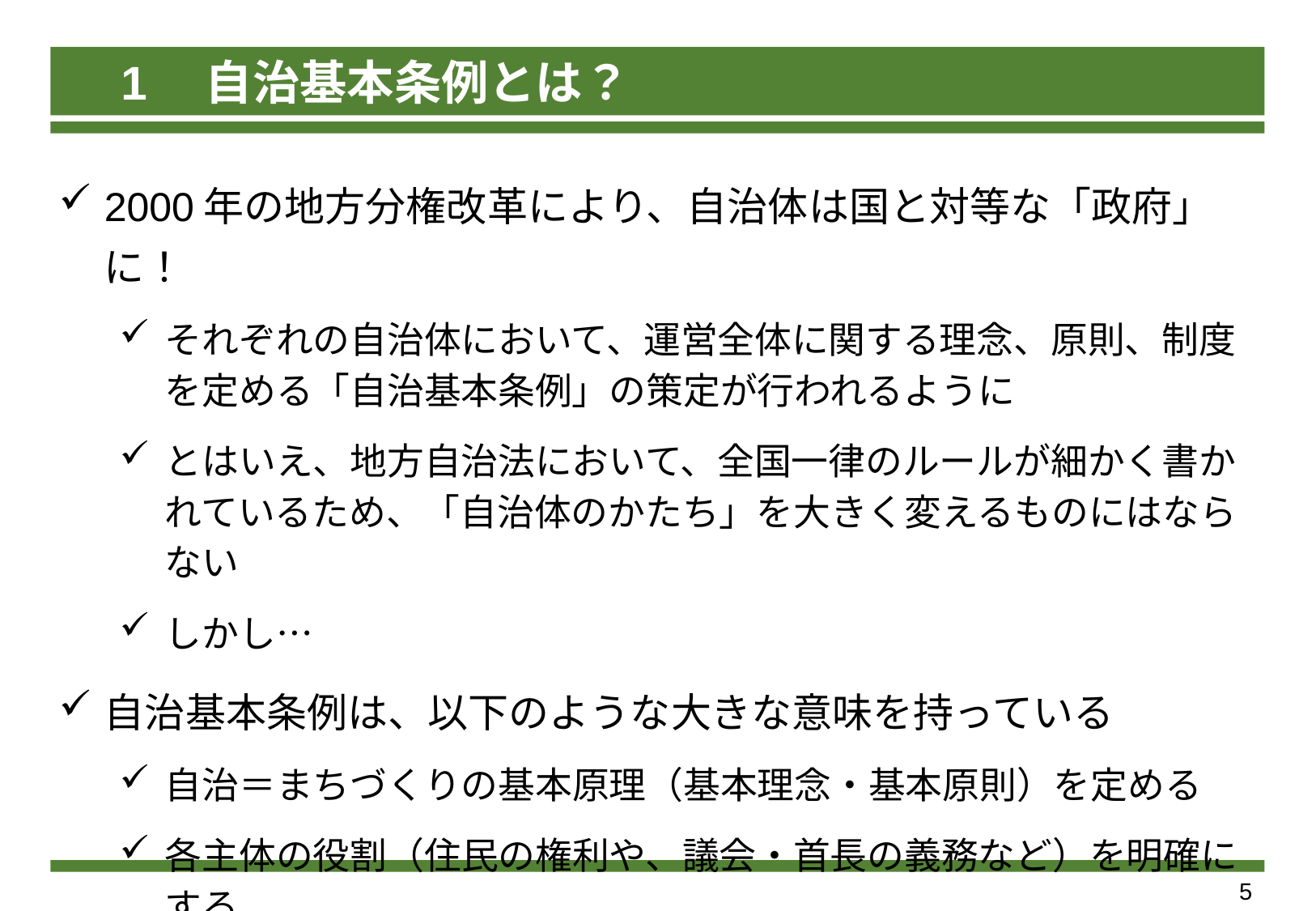

1　自治基本条例とは？

2000年の地方分権改革により、自治体は国と対等な「政府」に！
それぞれの自治体において、運営全体に関する理念、原則、制度を定める「自治基本条例」の策定が行われるように
とはいえ、地方自治法において、全国一律のルールが細かく書かれているため、「自治体のかたち」を大きく変えるものにはならない
しかし…
自治基本条例は、以下のような大きな意味を持っている
自治＝まちづくりの基本原理（基本理念・基本原則）を定める
各主体の役割（住民の権利や、議会・首長の義務など）を明確にする
他の条例を体系化するとともに、政策の展開に指針を与える

5